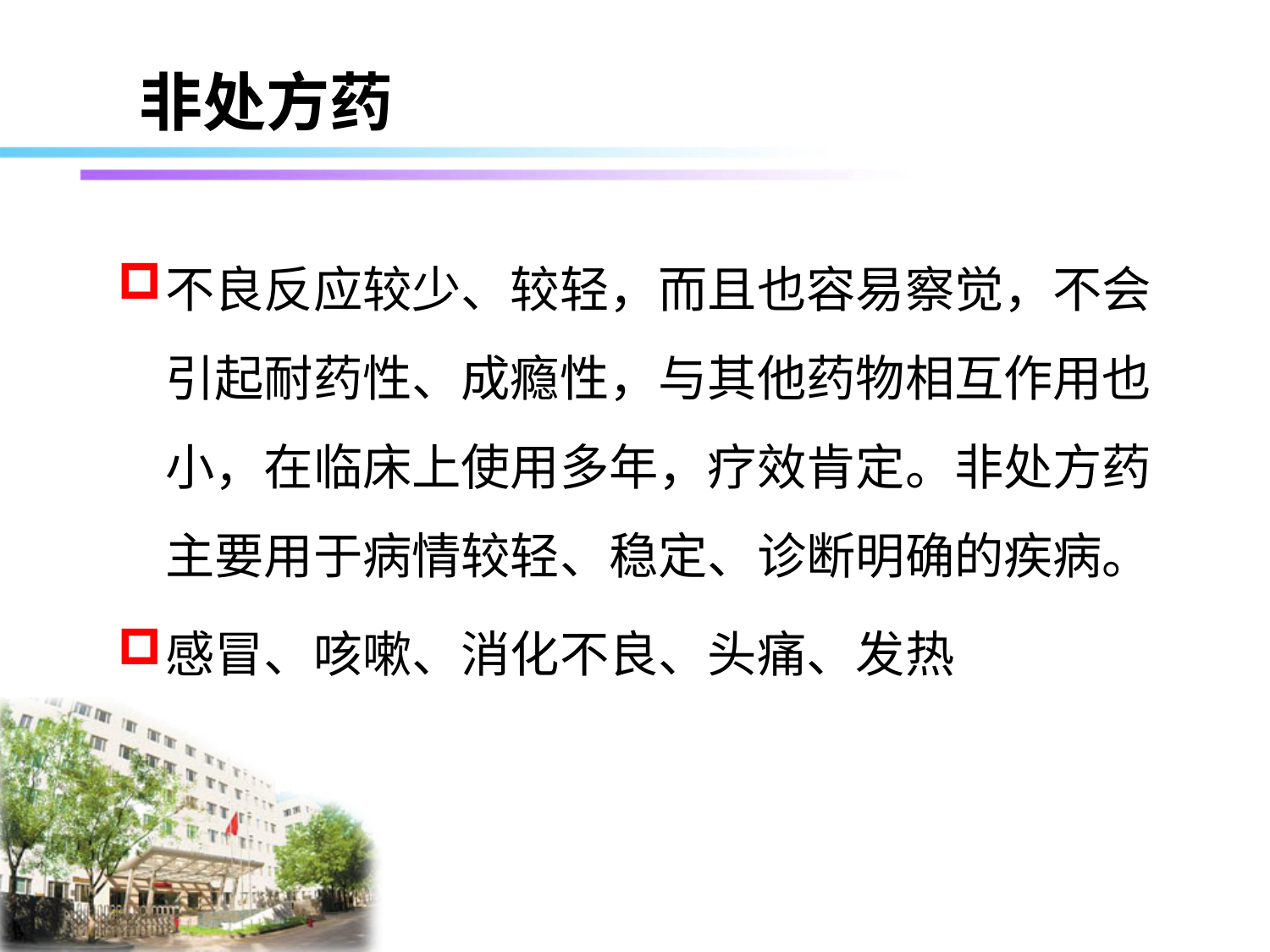

非处方药
不良反应较少、较轻，而且也容易察觉，不会引起耐药性、成瘾性，与其他药物相互作用也小，在临床上使用多年，疗效肯定。非处方药主要用于病情较轻、稳定、诊断明确的疾病。
感冒、咳嗽、消化不良、头痛、发热